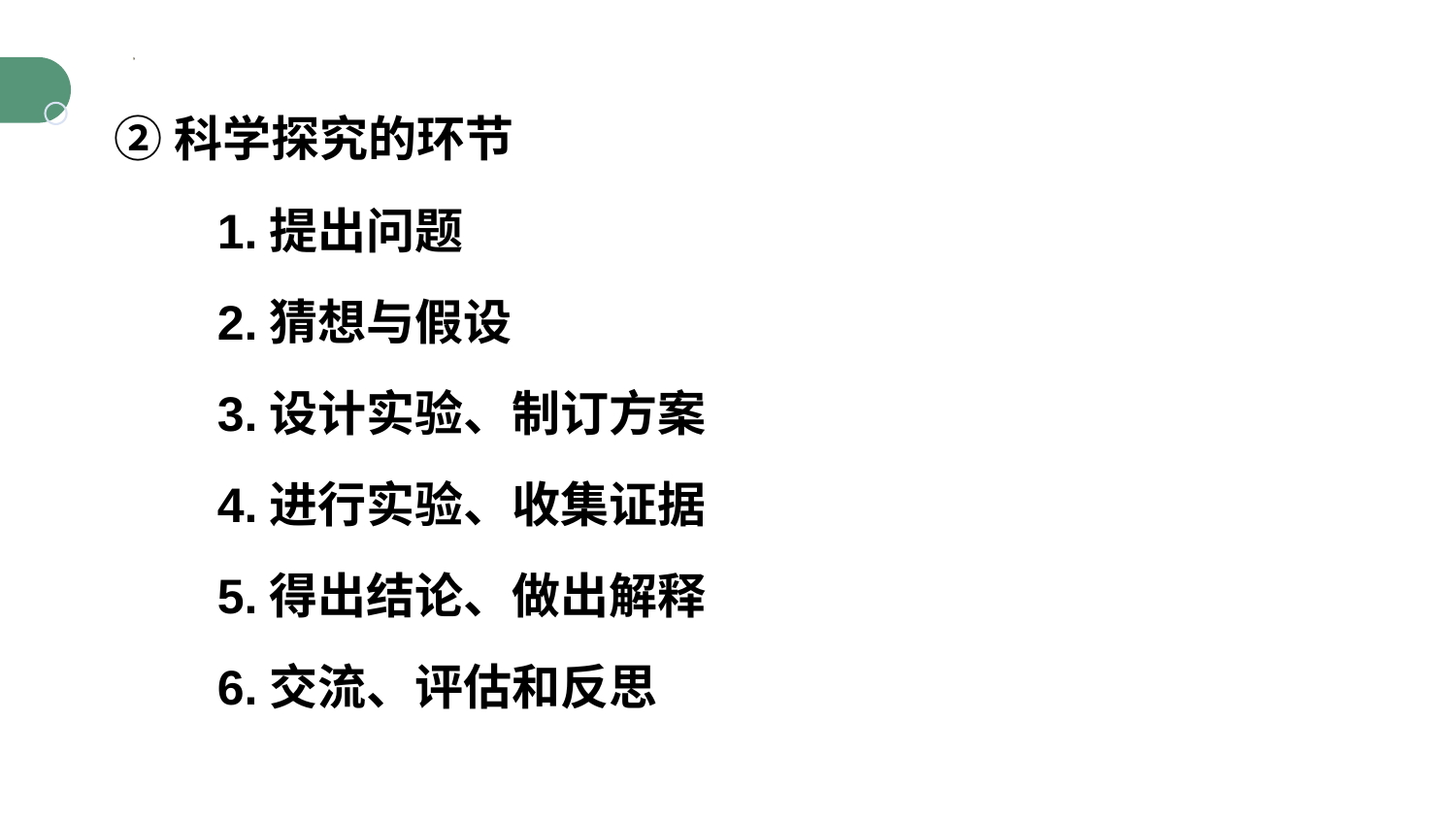

②科学探究的环节
1.提出问题
2.猜想与假设
3.设计实验、制订方案
4.进行实验、收集证据
5.得出结论、做出解释
6.交流、评估和反思